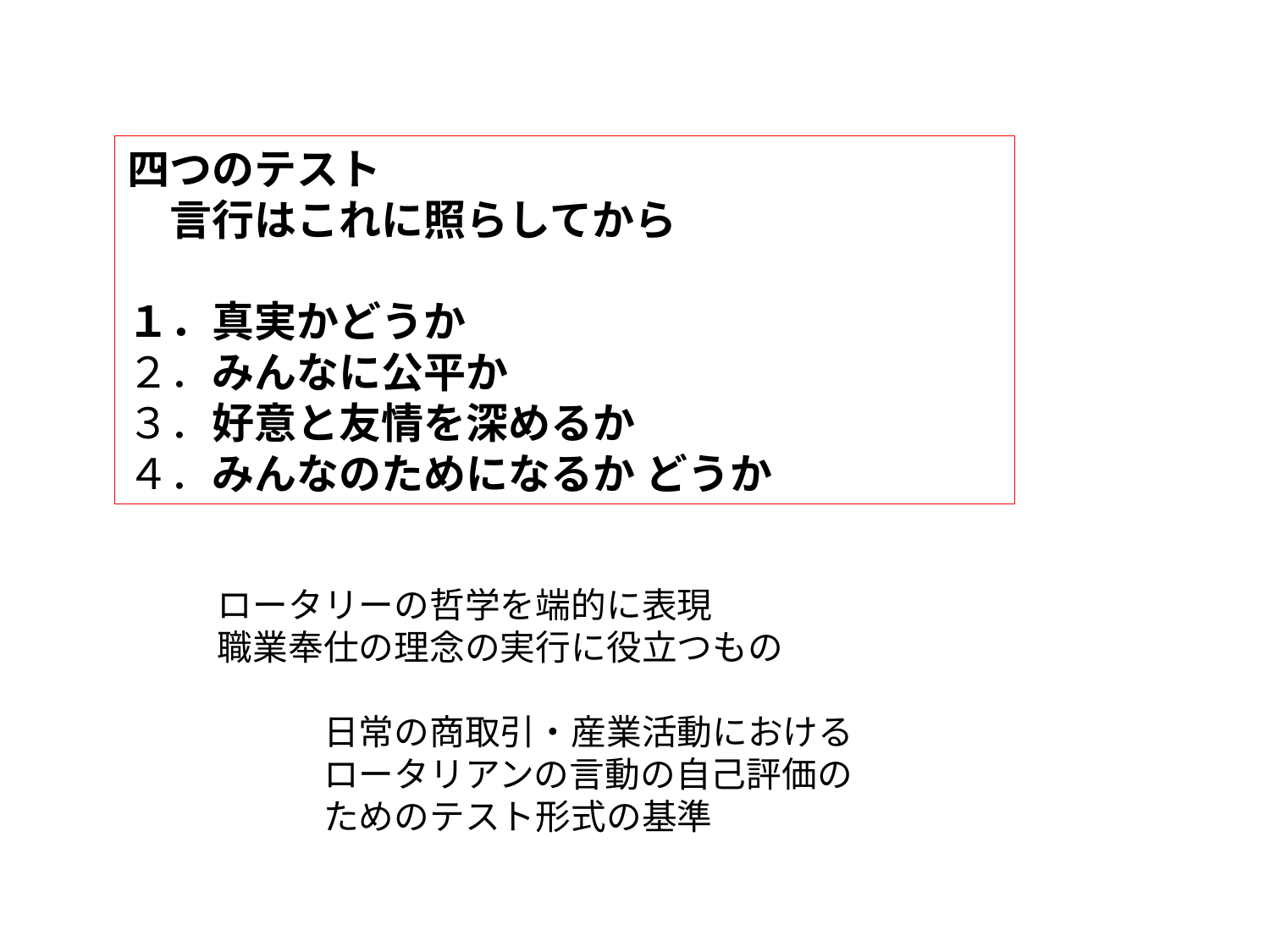

四つのテスト
　言行はこれに照らしてから

１．真実かどうか
２．みんなに公平か
３．好意と友情を深めるか
４．みんなのためになるか どうか

ロータリーの哲学を端的に表現
職業奉仕の理念の実行に役立つもの

　　　日常の商取引・産業活動における
　　　ロータリアンの言動の自己評価の
　　　ためのテスト形式の基準